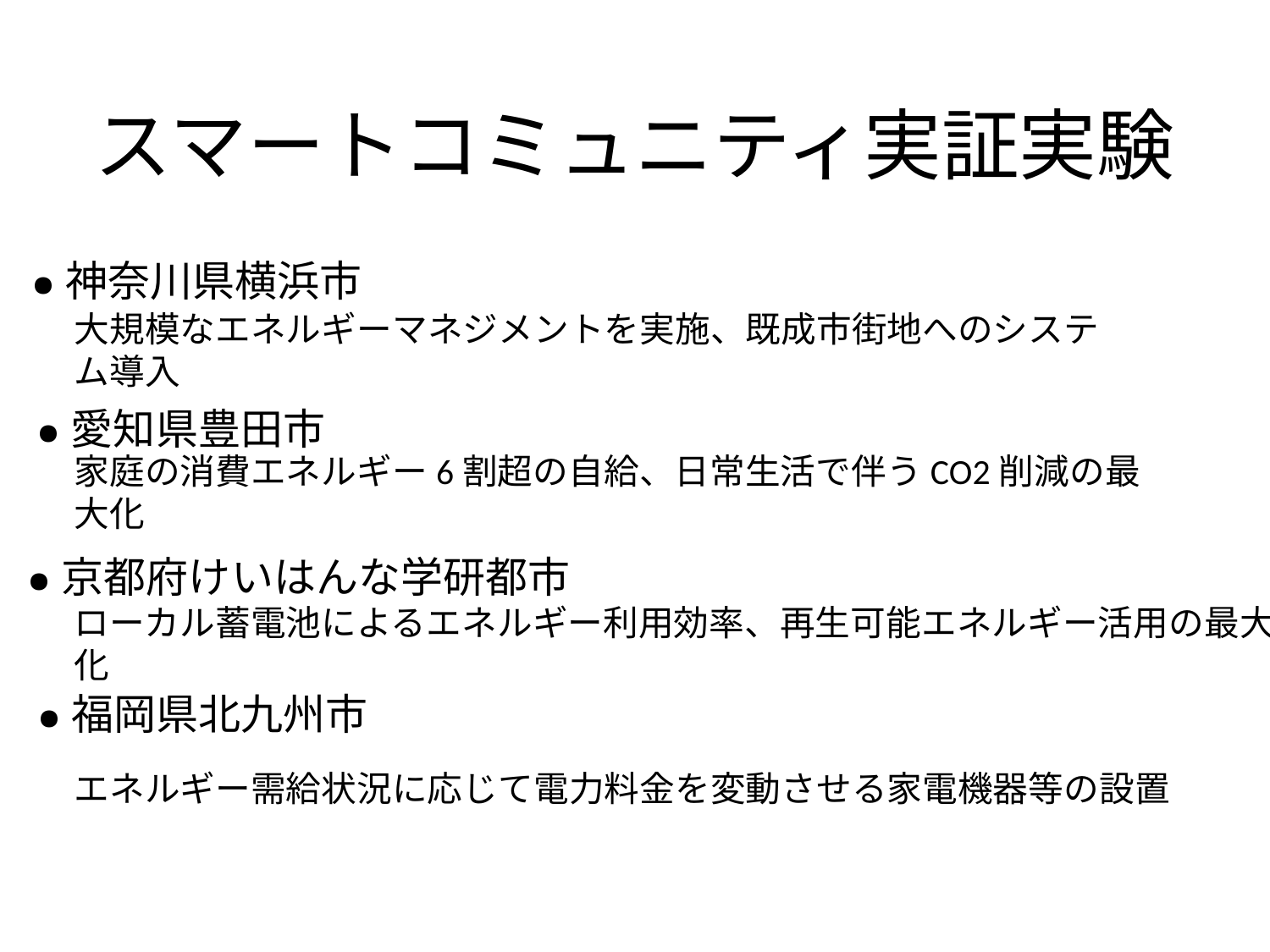

# スマートコミュニティ実証実験
•神奈川県横浜市
大規模なエネルギーマネジメントを実施、既成市街地へのシステム導入
•愛知県豊田市
家庭の消費エネルギー6割超の自給、日常生活で伴うCO2削減の最大化
•京都府けいはんな学研都市
ローカル蓄電池によるエネルギー利用効率、再生可能エネルギー活用の最大化
•福岡県北九州市
エネルギー需給状況に応じて電力料金を変動させる家電機器等の設置